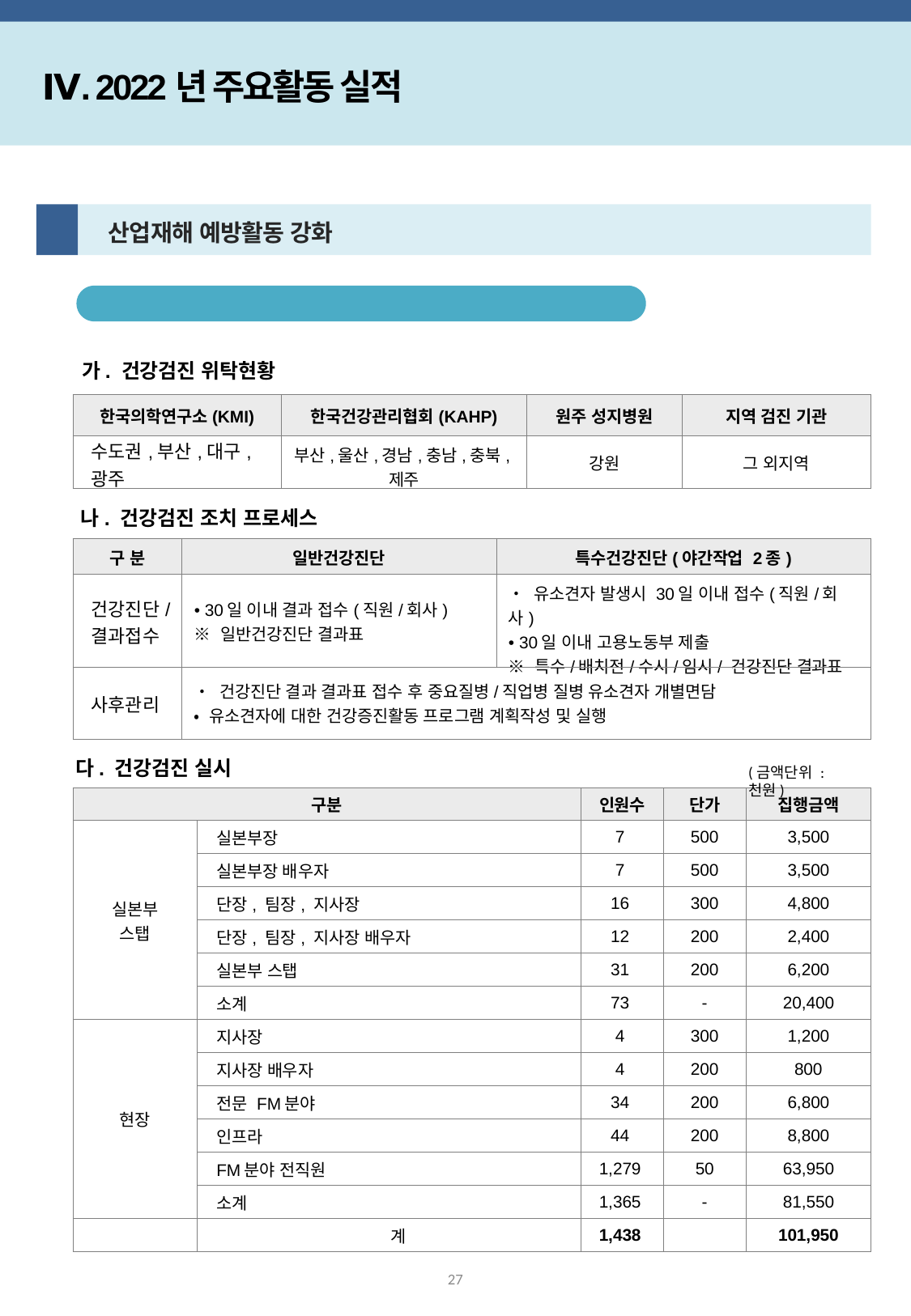

Ⅳ. 2022년 주요활동 실적
3
  산업재해 예방활동 강화
직원건강 증진을 위한 건강검진 실시
   가. 건강검진 위탁현황
| 한국의학연구소(KMI) | 한국건강관리협회(KAHP) | 원주 성지병원 | 지역 검진 기관 |
| --- | --- | --- | --- |
| 수도권,부산,대구,광주 | 부산,울산,경남,충남,충북,제주 | 강원 | 그 외지역 |
   나. 건강검진 조치 프로세스
| 구 분 | 일반건강진단 | 특수건강진단(야간작업 2종) |
| --- | --- | --- |
| 건강진단/ 결과접수 | • 30일 이내 결과 접수(직원/회사) ※ 일반건강진단 결과표 | • 유소견자 발생시 30일 이내 접수(직원/회사) • 30일 이내 고용노동부 제출 ※ 특수/배치전/수시/임시/ 건강진단 결과표 |
| 사후관리 | • 건강진단 결과 결과표 접수 후 중요질병/직업병 질병 유소견자 개별면담 • 유소견자에 대한 건강증진활동 프로그램 계획작성 및 실행 |  |
  다. 건강검진 실시
(금액단위 : 천원)
| 구분 | 교육과정 | 인원수 | 단가 | 집행금액 |
| --- | --- | --- | --- | --- |
| 실본부 스탭 | 실본부장 | 7 | 500 | 3,500 |
|  | 실본부장 배우자 | 7 | 500 | 3,500 |
|  | 단장, 팀장, 지사장 | 16 | 300 | 4,800 |
|  | 단장, 팀장, 지사장 배우자 | 12 | 200 | 2,400 |
|  | 실본부 스탭 | 31 | 200 | 6,200 |
|  | 소계 | 73 | - | 20,400 |
| 현장 | 지사장 | 4 | 300 | 1,200 |
|  | 지사장 배우자 | 4 | 200 | 800 |
|  | 전문 FM분야 | 34 | 200 | 6,800 |
|  | 인프라 | 44 | 200 | 8,800 |
|  | FM분야 전직원 | 1,279 | 50 | 63,950 |
|  | 소계 | 1,365 | - | 81,550 |
|  | 계 | 1,438 |  | 101,950 |
27